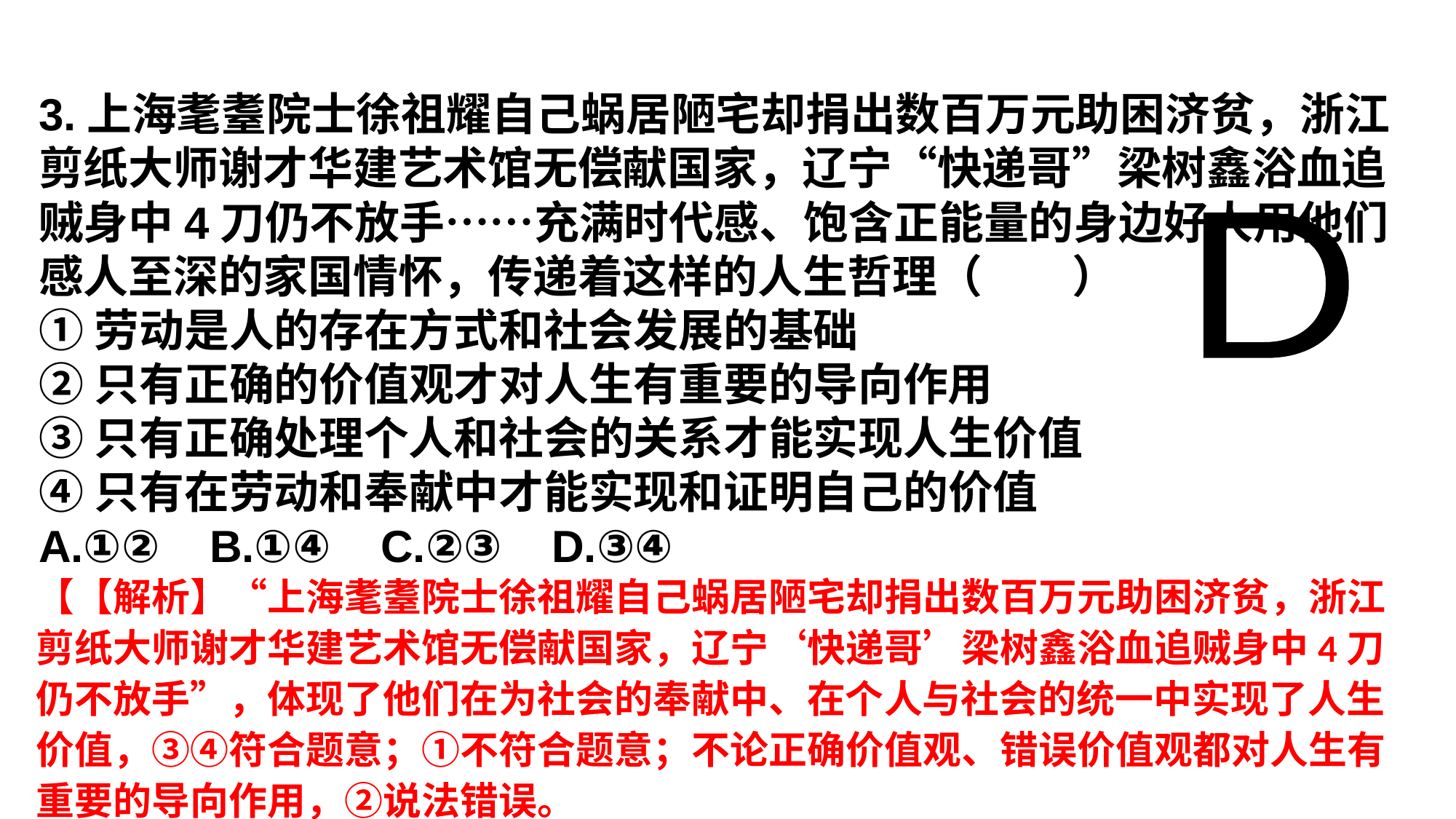

3.上海耄耋院士徐祖耀自己蜗居陋宅却捐出数百万元助困济贫，浙江剪纸大师谢才华建艺术馆无偿献国家，辽宁“快递哥”梁树鑫浴血追贼身中4刀仍不放手……充满时代感、饱含正能量的身边好人用他们感人至深的家国情怀，传递着这样的人生哲理（　　）
①劳动是人的存在方式和社会发展的基础
②只有正确的价值观才对人生有重要的导向作用
③只有正确处理个人和社会的关系才能实现人生价值
④只有在劳动和奉献中才能实现和证明自己的价值
A.①②    B.①④    C.②③    D.③④
D
【【解析】“上海耄耋院士徐祖耀自己蜗居陋宅却捐出数百万元助困济贫，浙江剪纸大师谢才华建艺术馆无偿献国家，辽宁‘快递哥’梁树鑫浴血追贼身中4刀仍不放手”，体现了他们在为社会的奉献中、在个人与社会的统一中实现了人生价值，③④符合题意；①不符合题意；不论正确价值观、错误价值观都对人生有重要的导向作用，②说法错误。